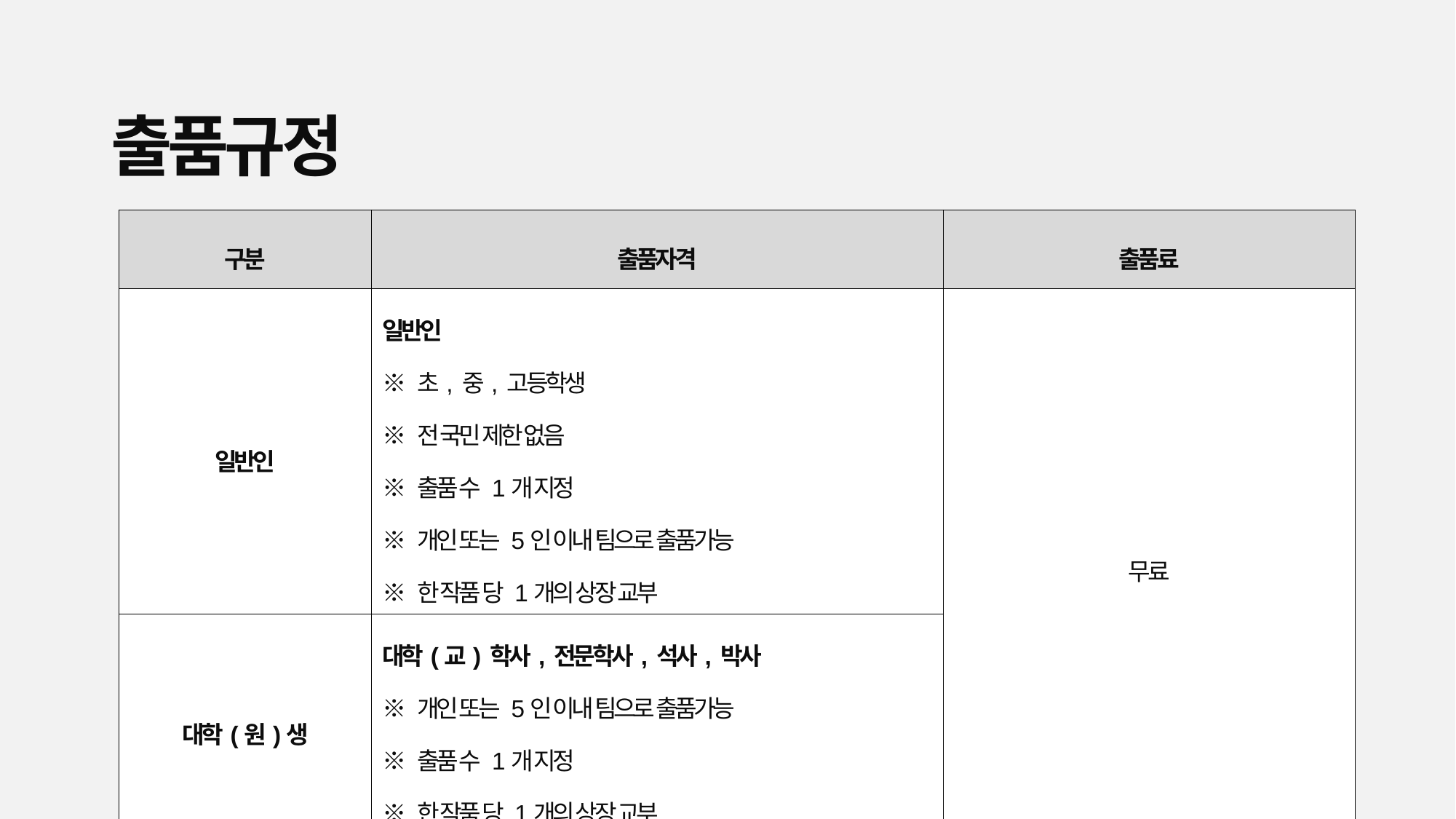

# 출품규정
| 구분 | 출품자격 | 출품료 |
| --- | --- | --- |
| 일반인 | 일반인 ※ 초, 중, 고등학생 ※ 전 국민 제한 없음 ※ 출품 수 1개 지정 ※ 개인 또는 5인 이내 팀으로 출품가능 ※ 한 작품 당 1개의 상장 교부 | 무료 |
| 대학(원)생 | 대학(교) 학사, 전문학사, 석사, 박사 ※ 개인 또는 5인 이내 팀으로 출품가능 ※ 출품 수 1개 지정 ※ 한 작품 당 1개의 상장 교부 |  |